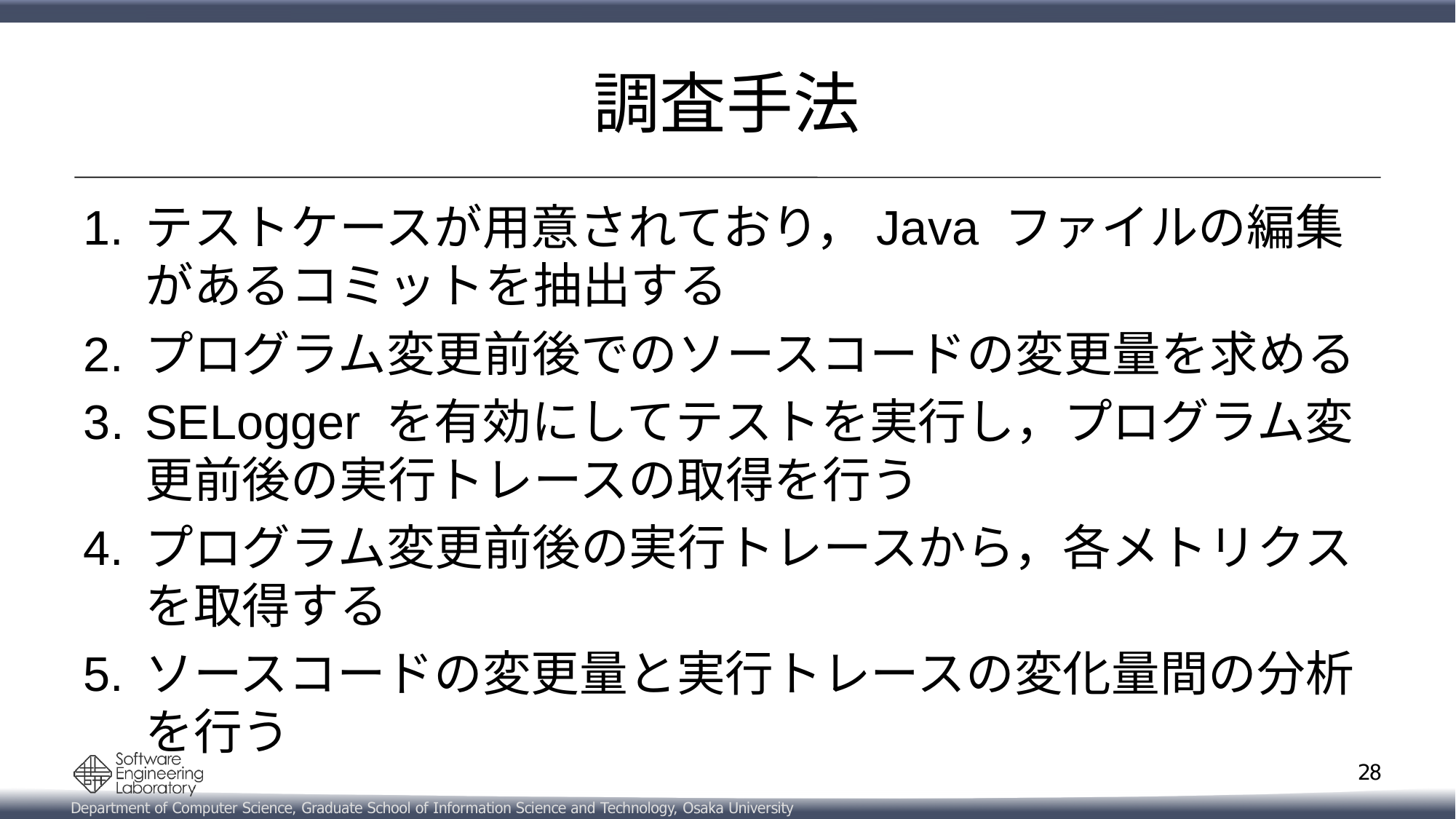

# 調査手法
テストケースが用意されており，Java ファイルの編集があるコミットを抽出する
プログラム変更前後でのソースコードの変更量を求める
SELogger を有効にしてテストを実行し，プログラム変更前後の実行トレースの取得を行う
プログラム変更前後の実行トレースから，各メトリクスを取得する
ソースコードの変更量と実行トレースの変化量間の分析を行う

28